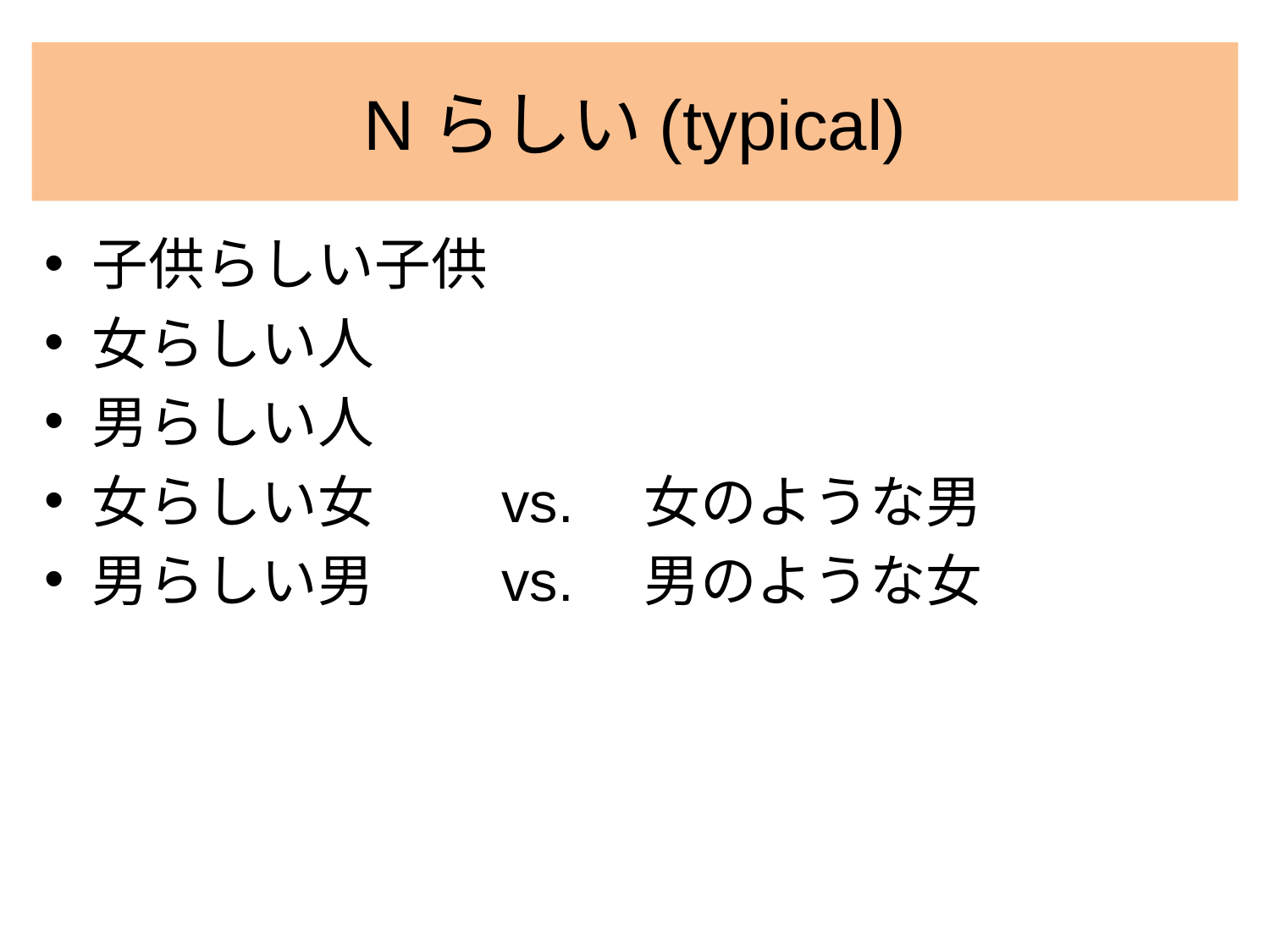

# Nらしい(typical)
子供らしい子供
女らしい人
男らしい人
女らしい女　　vs.　女のような男
男らしい男　　vs.　男のような女